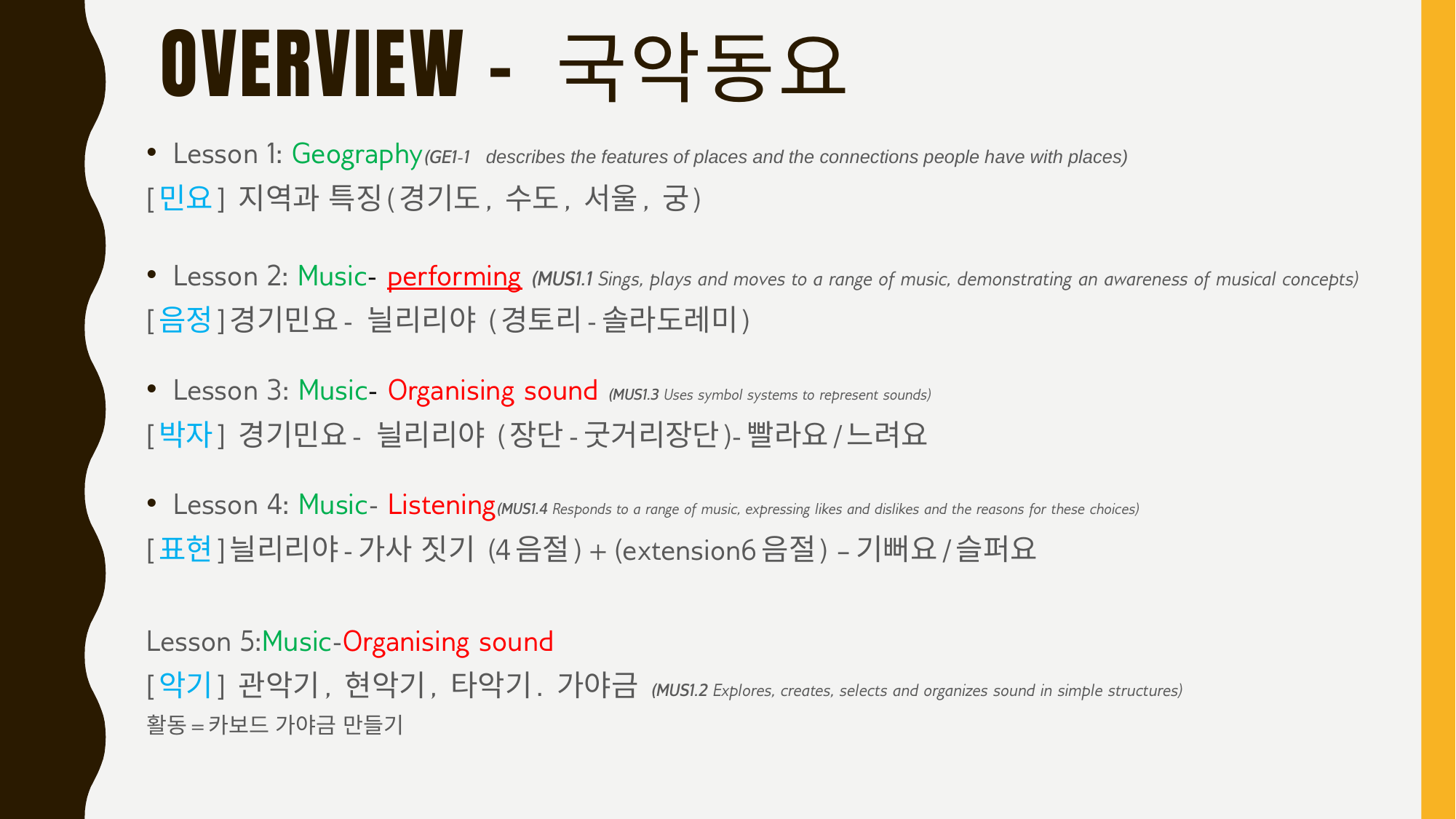

# Overview - 국악동요
Lesson 1: Geography(GE1-1   describes the features of places and the connections people have with places)
[민요] 지역과 특징(경기도, 수도, 서울, 궁)

Lesson 2: Music- performing (MUS1.1 Sings, plays and moves to a range of music, demonstrating an awareness of musical concepts)
[음정]경기민요- 늴리리야 (경토리-솔라도레미)

Lesson 3: Music- Organising sound (MUS1.3 Uses symbol systems to represent sounds)
[박자] 경기민요- 늴리리야 (장단-굿거리장단)-빨라요/느려요

Lesson 4: Music- Listening(MUS1.4 Responds to a range of music, expressing likes and dislikes and the reasons for these choices)
[표현]늴리리야-가사 짓기 (4음절) + (extension6음절) –기뻐요/슬퍼요

Lesson 5:Music-Organising sound
[악기] 관악기, 현악기, 타악기. 가야금 (MUS1.2 Explores, creates, selects and organizes sound in simple structures)
활동=카보드 가야금 만들기